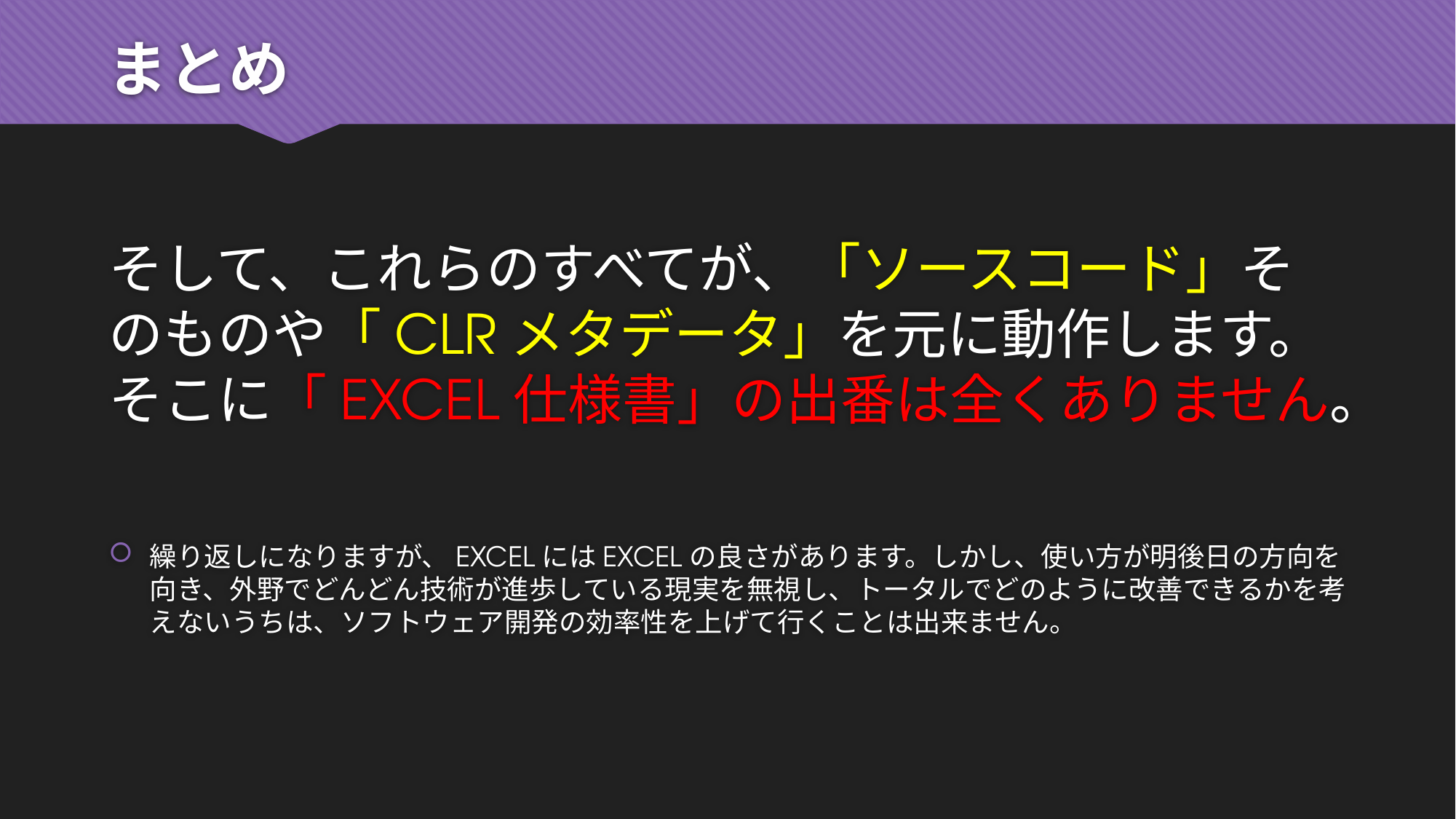

# まとめ
そして、これらのすべてが、「ソースコード」そのものや「CLRメタデータ」を元に動作します。そこに「EXCEL仕様書」の出番は全くありません。

繰り返しになりますが、EXCELにはEXCELの良さがあります。しかし、使い方が明後日の方向を向き、外野でどんどん技術が進歩している現実を無視し、トータルでどのように改善できるかを考えないうちは、ソフトウェア開発の効率性を上げて行くことは出来ません。